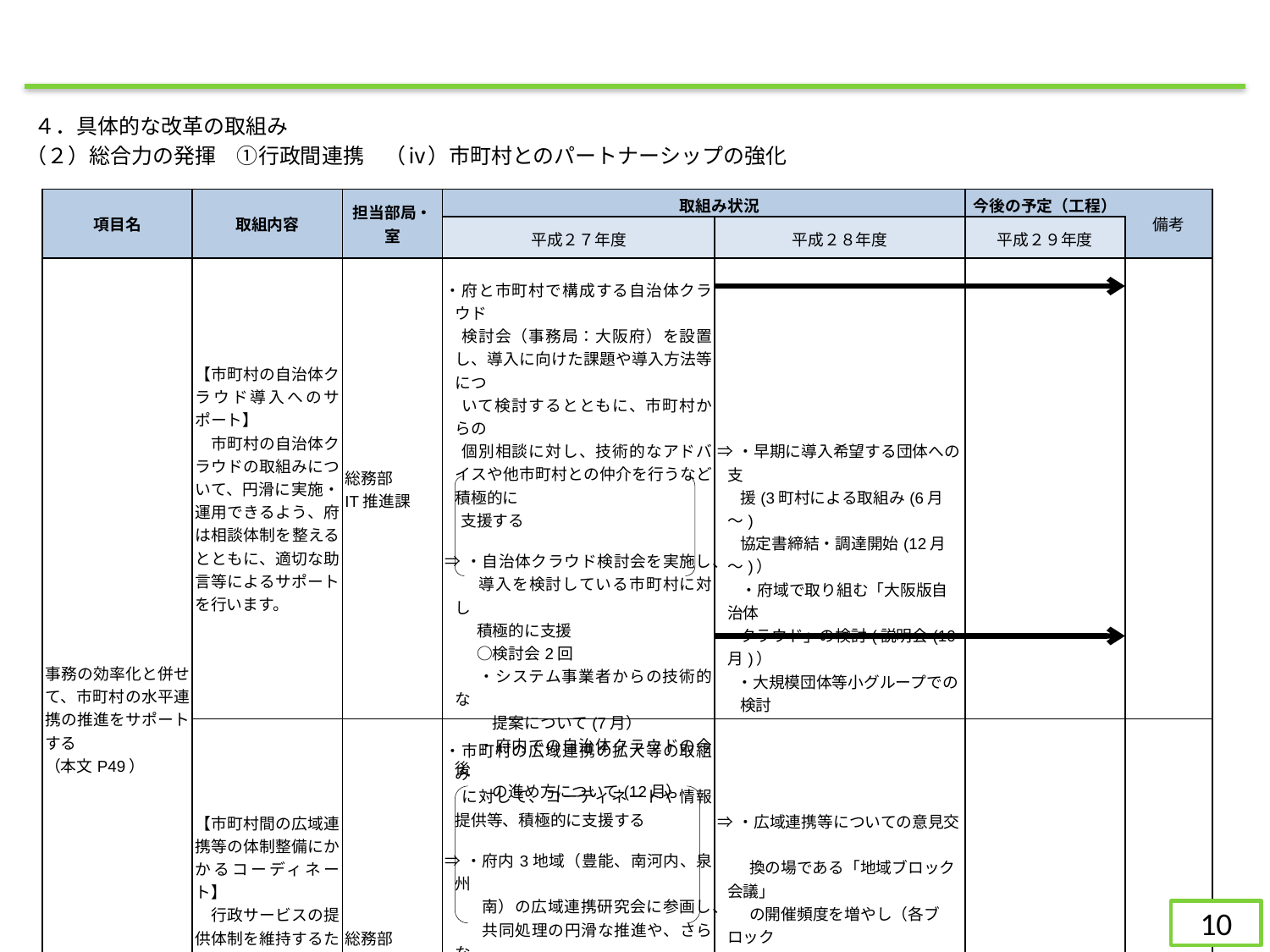

４．具体的な改革の取組み
（２）総合力の発揮　①行政間連携　（ⅳ）市町村とのパートナーシップの強化
| 項目名 | 取組内容 | 担当部局・室 | 取組み状況 |  | 今後の予定（工程） | 備考 |
| --- | --- | --- | --- | --- | --- | --- |
|  |  |  | 平成２７年度 | 平成２８年度 | 平成２９年度 |  |
| 事務の効率化と併せて、市町村の水平連携の推進をサポートする （本文P49） | 【市町村の自治体クラウド導入へのサポート】　 　市町村の自治体クラウドの取組みについて、円滑に実施・運用できるよう、府は相談体制を整えるとともに、適切な助言等によるサポートを行います。 | 総務部 IT推進課 | ・府と市町村で構成する自治体クラウド 　検討会（事務局：大阪府）を設置し、導入に向けた課題や導入方法等につ 　いて検討するとともに、市町村からの 　個別相談に対し、技術的なアドバイスや他市町村との仲介を行うなど積極的に 　支援する ⇒・自治体クラウド検討会を実施し、 　　導入を検討している市町村に対し 　　積極的に支援 　　○検討会2回 　　・システム事業者からの技術的な 　　　提案について(7月） 　　・府内での自治体クラウドの今後 　　　の進め方について(12月） | ⇒・早期に導入希望する団体への支 援(3町村による取組み(6月～) 協定書締結・調達開始(12月～)） 　・府域で取り組む「大阪版自治体 クラウド」の検討(説明会(10月)） 　 ・大規模団体等小グループでの 検討 |  |  |
|  | 【市町村間の広域連携等の体制整備にかかるコーディネート】　 　行政サービスの提供体制を維持するため、市町村の広域連携の拡大等の取組みに対し、課題解決に向けた助言など、府がそのコーディネートを担います。 | 総務部 市町村課 | ・市町村の広域連携の拡大等の取組み 　に対して、コーディネートや情報提供等、積極的に支援する ⇒・府内3地域（豊能、南河内、泉州 　 　南）の広域連携研究会に参画し、 　　 共同処理の円滑な推進や、さらな 　　 る分野での広域連携が進むよう 　　　積極的に支援 　　○研究会参加回数　10回 　　　・豊能（9月） 　　　・南河内（5・7・9・1月） 　　　・泉州南（4・7・10・1月） 　　　⇒泉州南地域において、 　　　　平成28年4月～権限移譲事務 　　　　の共同処理を開始（農林分野） | ⇒・広域連携等についての意見交　 　　換の場である「地域ブロック会議」　 　　の開催頻度を増やし（各ブロック　 　　年1回→2回）、先進事例の情報 　　提供などを実施。また、会議の出 　　席者を案件に応じて柔軟に設定 　・各地の広域連携研究会に参画 　　し、必要に応じて助言するなど、 　　積極的なコーディネートを実施 　　（参加回数 計10回） |  |  |

10